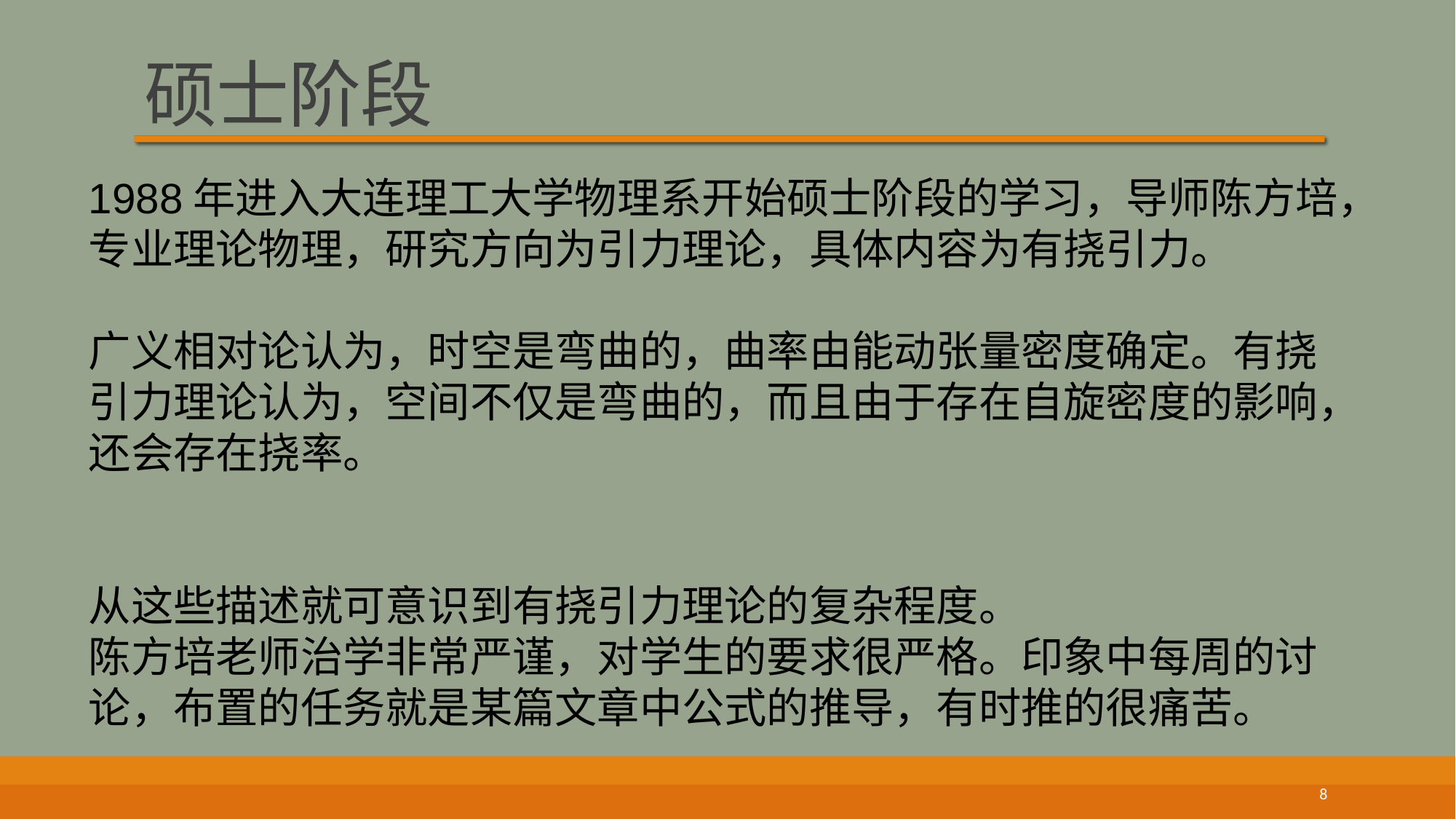

# 硕士阶段
1988年进入大连理工大学物理系开始硕士阶段的学习，导师陈方培，专业理论物理，研究方向为引力理论，具体内容为有挠引力。

广义相对论认为，时空是弯曲的，曲率由能动张量密度确定。有挠引力理论认为，空间不仅是弯曲的，而且由于存在自旋密度的影响，还会存在挠率。

从这些描述就可意识到有挠引力理论的复杂程度。
陈方培老师治学非常严谨，对学生的要求很严格。印象中每周的讨论，布置的任务就是某篇文章中公式的推导，有时推的很痛苦。
8